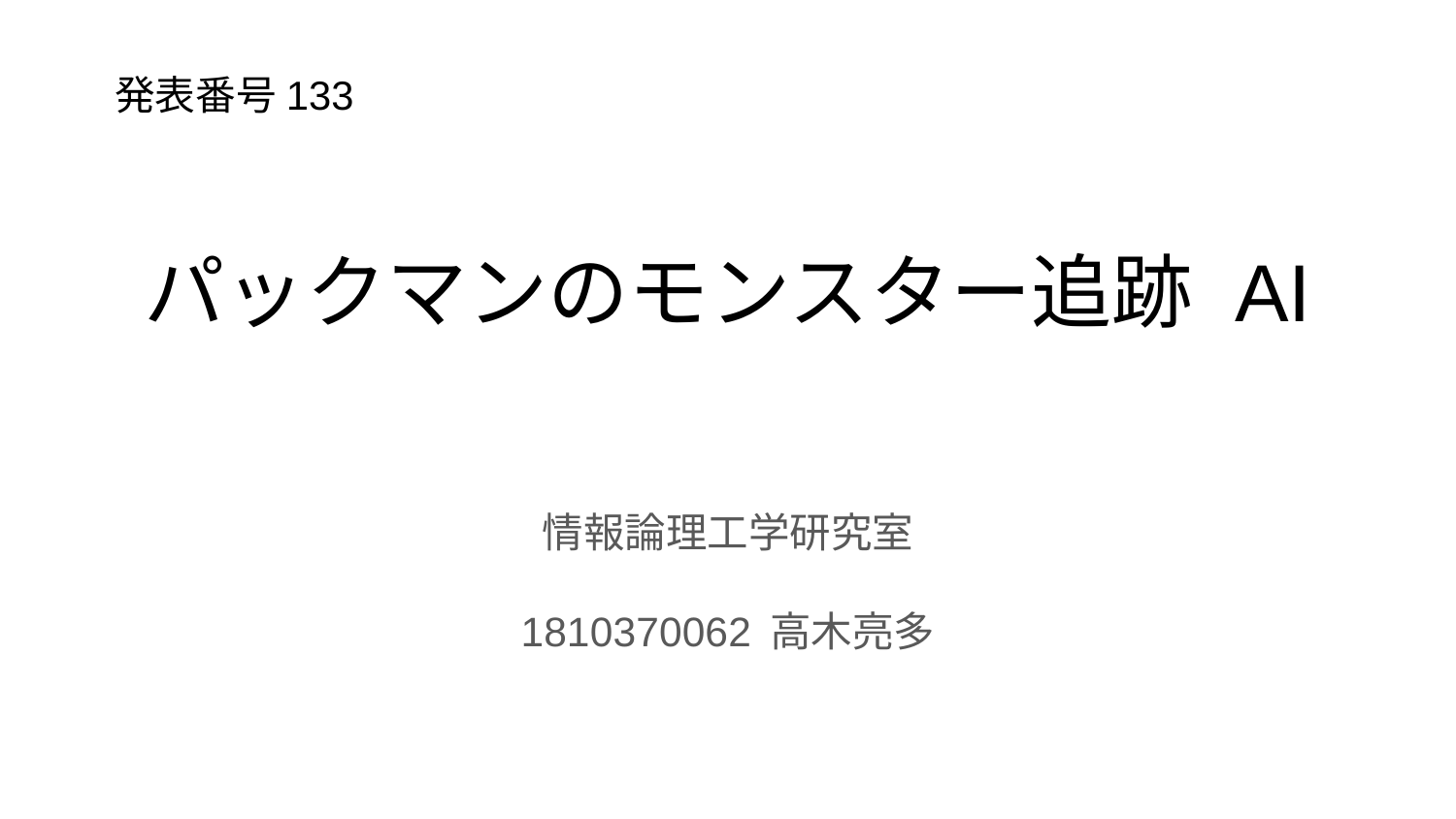

発表番号133
# パックマンのモンスター追跡 AI
情報論理工学研究室

1810370062 高木亮多